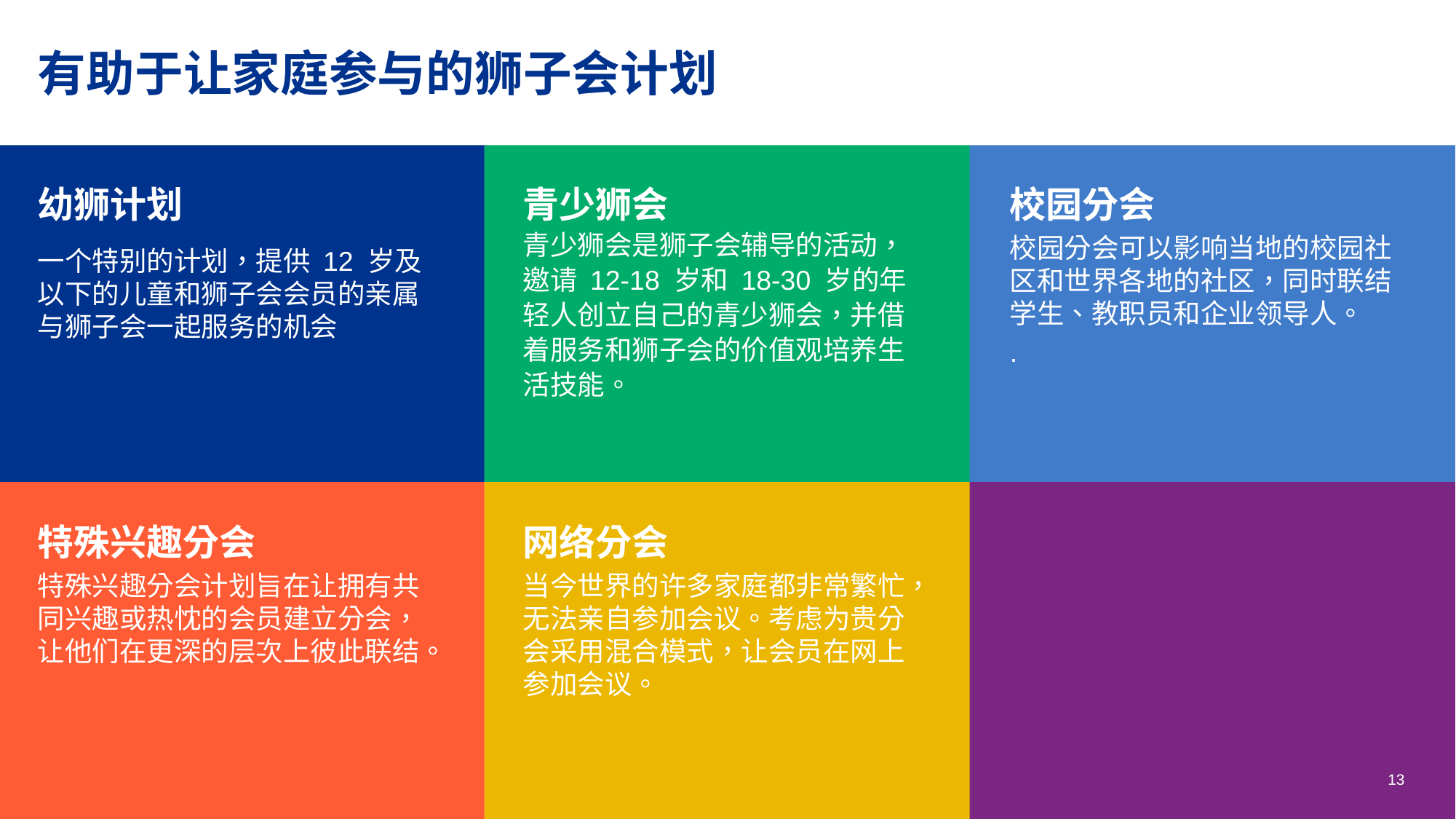

有助于让家庭参与的狮子会计划

幼狮计划

青少狮会
青少狮会是狮子会辅导的活动，邀请 12-18 岁和 18-30 岁的年轻人创立自己的青少狮会，并借着服务和狮子会的价值观培养生活技能。
校园分会
校园分会可以影响当地的校园社区和世界各地的社区，同时联结学生、教职员和企业领导人。
.
一个特别的计划，提供 12 岁及以下的儿童和狮子会会员的亲属与狮子会一起服务的机会
特殊兴趣分会
特殊兴趣分会计划旨在让拥有共同兴趣或热忱的会员建立分会，让他们在更深的层次上彼此联结。
网络分会
当今世界的许多家庭都非常繁忙，无法亲自参加会议。考虑为贵分会采用混合模式，让会员在网上参加会议。

13